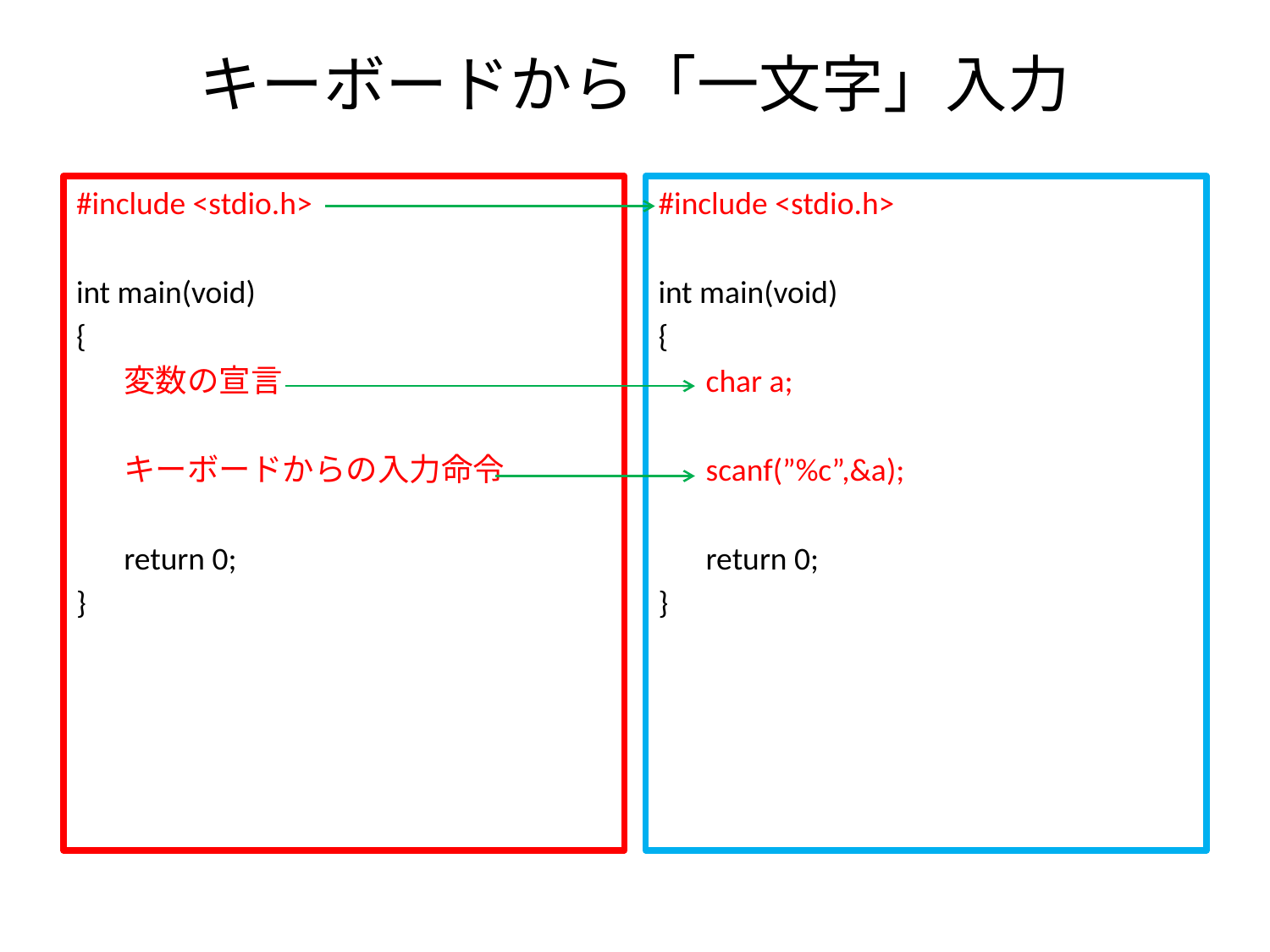

# キーボードから「一文字」入力
#include <stdio.h>

int main(void)
{
	変数の宣言

	キーボードからの入力命令

	return 0;
}
#include <stdio.h>

int main(void)
{
	char a;

	scanf(”%c”,&a);

	return 0;
}